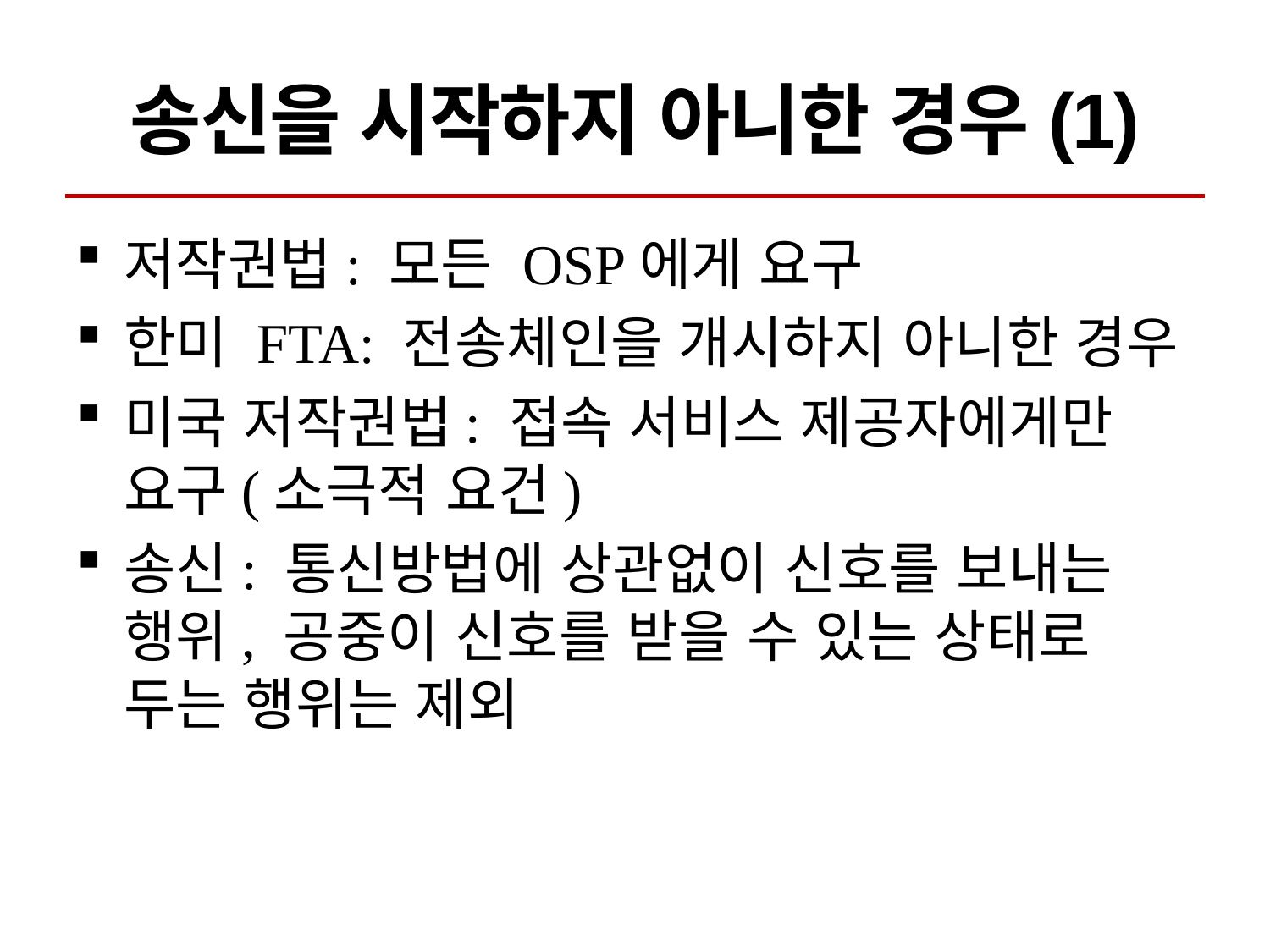

# 송신을 시작하지 아니한 경우(1)
저작권법: 모든 OSP에게 요구
한미 FTA: 전송체인을 개시하지 아니한 경우
미국 저작권법: 접속 서비스 제공자에게만 요구(소극적 요건)
송신: 통신방법에 상관없이 신호를 보내는 행위, 공중이 신호를 받을 수 있는 상태로 두는 행위는 제외